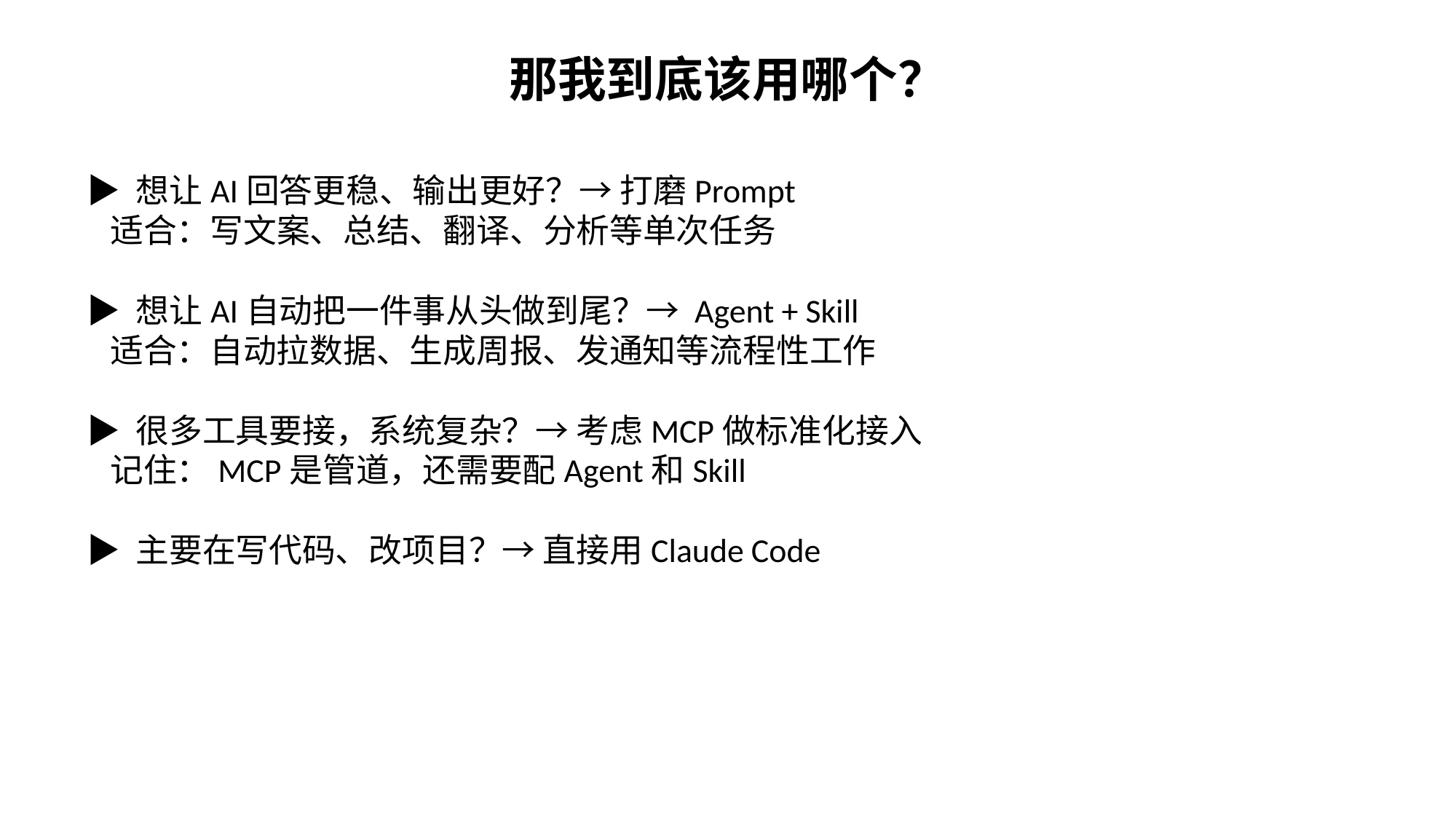

那我到底该用哪个？
▶ 想让AI回答更稳、输出更好？→ 打磨Prompt
  适合：写文案、总结、翻译、分析等单次任务

▶ 想让AI自动把一件事从头做到尾？→ Agent + Skill
  适合：自动拉数据、生成周报、发通知等流程性工作

▶ 很多工具要接，系统复杂？→ 考虑MCP做标准化接入
  记住：MCP是管道，还需要配Agent和Skill

▶ 主要在写代码、改项目？→ 直接用Claude Code